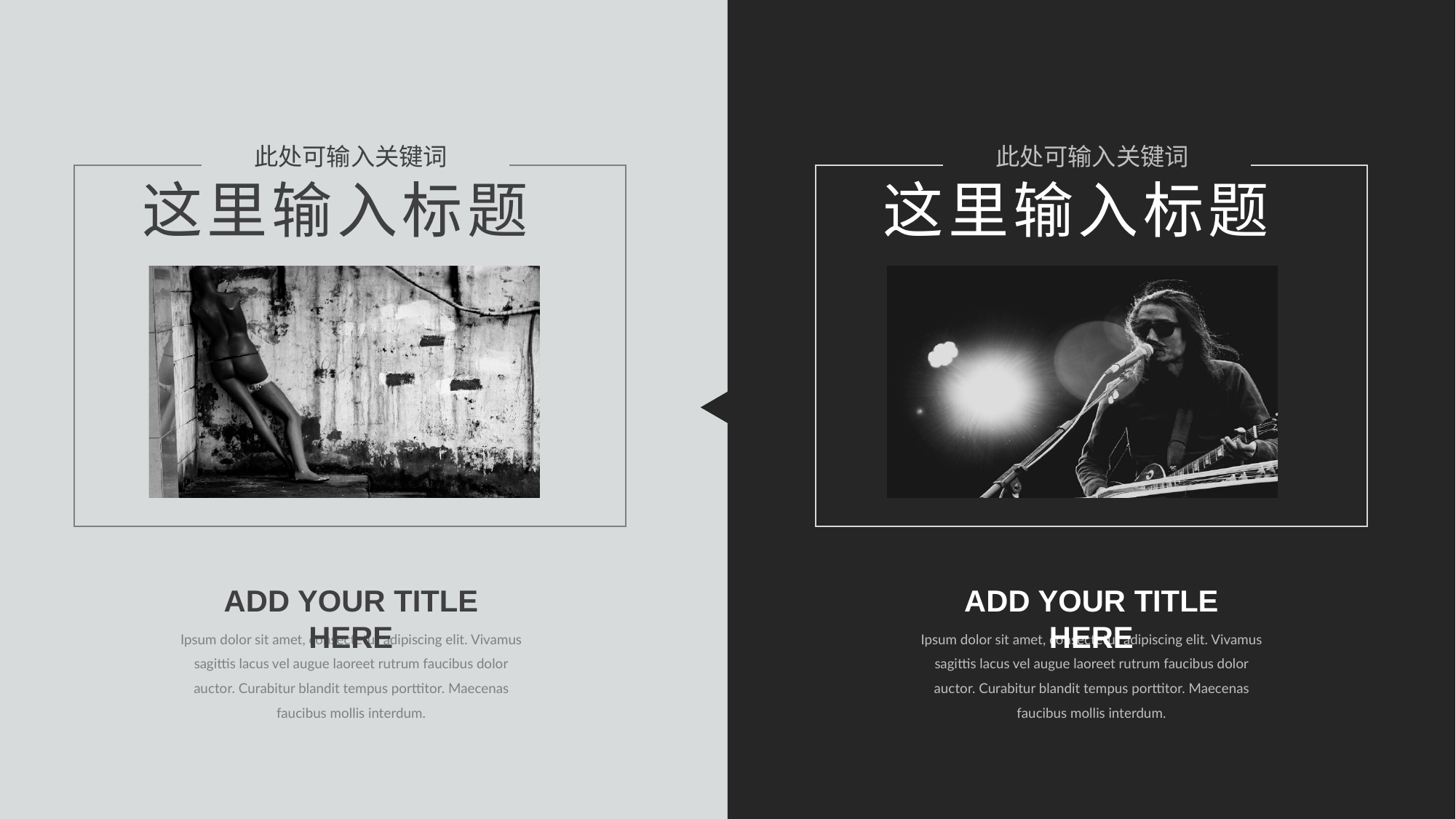

此处可输入关键词
此处可输入关键词

这里输入标题
这里输入标题

ADD YOUR TITLE HERE
Ipsum dolor sit amet, consectetur adipiscing elit. Vivamus sagittis lacus vel augue laoreet rutrum faucibus dolor auctor. Curabitur blandit tempus porttitor. Maecenas faucibus mollis interdum.
ADD YOUR TITLE HERE
Ipsum dolor sit amet, consectetur adipiscing elit. Vivamus sagittis lacus vel augue laoreet rutrum faucibus dolor auctor. Curabitur blandit tempus porttitor. Maecenas faucibus mollis interdum.